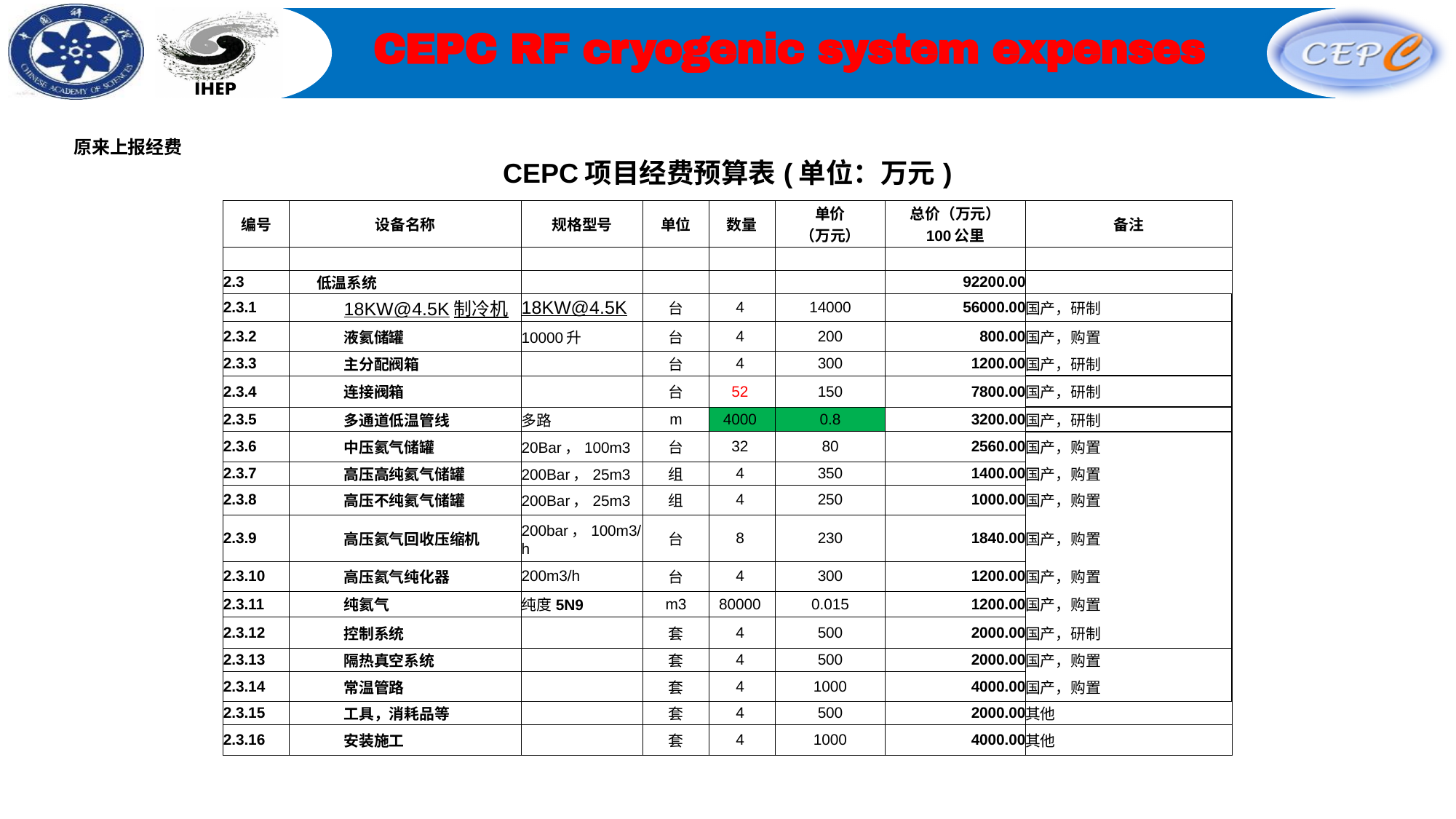

CEPC RF cryogenic system expenses
原来上报经费
| CEPC项目经费预算表(单位：万元) |  |  |  |  |  |  |  |
| --- | --- | --- | --- | --- | --- | --- | --- |
| 编号 | 设备名称 | 规格型号 | 单位 | 数量 | 单价 （万元） | 总价（万元） 100公里 | 备注 |
|  |  |  |  |  |  |  |  |
| 2.3 | 低温系统 |  |  |  |  | 92200.00 |  |
| 2.3.1 | 18KW@4.5K制冷机 | 18KW@4.5K | 台 | 4 | 14000 | 56000.00 | 国产，研制 |
| 2.3.2 | 液氦储罐 | 10000升 | 台 | 4 | 200 | 800.00 | 国产，购置 |
| 2.3.3 | 主分配阀箱 |  | 台 | 4 | 300 | 1200.00 | 国产，研制 |
| 2.3.4 | 连接阀箱 |  | 台 | 52 | 150 | 7800.00 | 国产，研制 |
| 2.3.5 | 多通道低温管线 | 多路 | m | 4000 | 0.8 | 3200.00 | 国产，研制 |
| 2.3.6 | 中压氦气储罐 | 20Bar，100m3 | 台 | 32 | 80 | 2560.00 | 国产，购置 |
| 2.3.7 | 高压高纯氦气储罐 | 200Bar，25m3 | 组 | 4 | 350 | 1400.00 | 国产，购置 |
| 2.3.8 | 高压不纯氦气储罐 | 200Bar，25m3 | 组 | 4 | 250 | 1000.00 | 国产，购置 |
| 2.3.9 | 高压氦气回收压缩机 | 200bar，100m3/h | 台 | 8 | 230 | 1840.00 | 国产，购置 |
| 2.3.10 | 高压氦气纯化器 | 200m3/h | 台 | 4 | 300 | 1200.00 | 国产，购置 |
| 2.3.11 | 纯氦气 | 纯度5N9 | m3 | 80000 | 0.015 | 1200.00 | 国产，购置 |
| 2.3.12 | 控制系统 |  | 套 | 4 | 500 | 2000.00 | 国产，研制 |
| 2.3.13 | 隔热真空系统 |  | 套 | 4 | 500 | 2000.00 | 国产，购置 |
| 2.3.14 | 常温管路 |  | 套 | 4 | 1000 | 4000.00 | 国产，购置 |
| 2.3.15 | 工具，消耗品等 |  | 套 | 4 | 500 | 2000.00 | 其他 |
| 2.3.16 | 安装施工 |  | 套 | 4 | 1000 | 4000.00 | 其他 |
加速器中心低温组